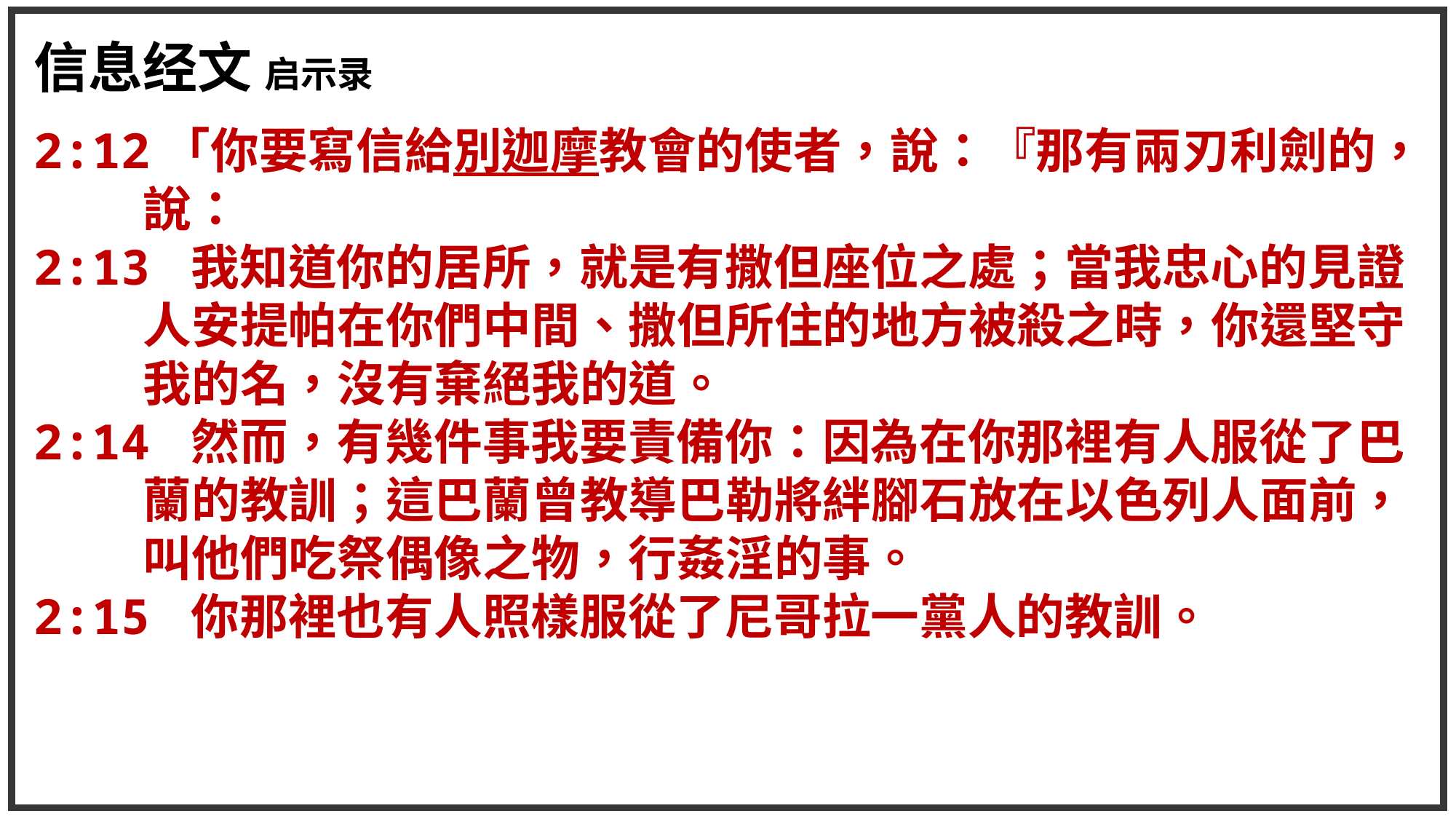

信息经文 启示录

2:12「你要寫信給別迦摩教會的使者，說：『那有兩刃利劍的，	說：
2:13 我知道你的居所，就是有撒但座位之處；當我忠心的見證	人安提帕在你們中間、撒但所住的地方被殺之時，你還堅守	我的名，沒有棄絕我的道。
2:14 然而，有幾件事我要責備你：因為在你那裡有人服從了巴	蘭的教訓；這巴蘭曾教導巴勒將絆腳石放在以色列人面前，	叫他們吃祭偶像之物，行姦淫的事。
2:15 你那裡也有人照樣服從了尼哥拉一黨人的教訓。